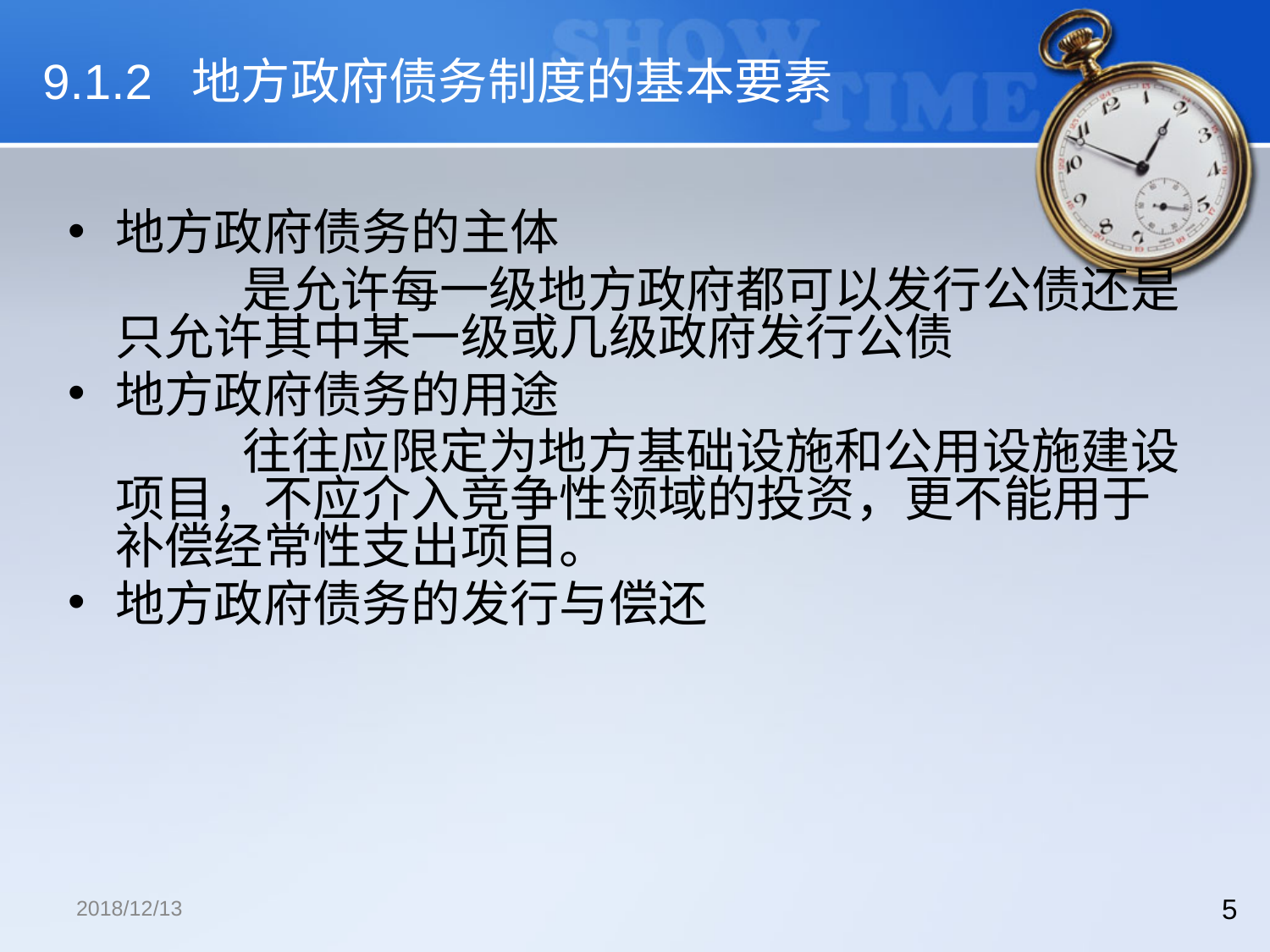

# 9.1.2  地方政府债务制度的基本要素
地方政府债务的主体
		是允许每一级地方政府都可以发行公债还是只允许其中某一级或几级政府发行公债
地方政府债务的用途
		往往应限定为地方基础设施和公用设施建设项目，不应介入竞争性领域的投资，更不能用于补偿经常性支出项目。
地方政府债务的发行与偿还
2018/12/13
5